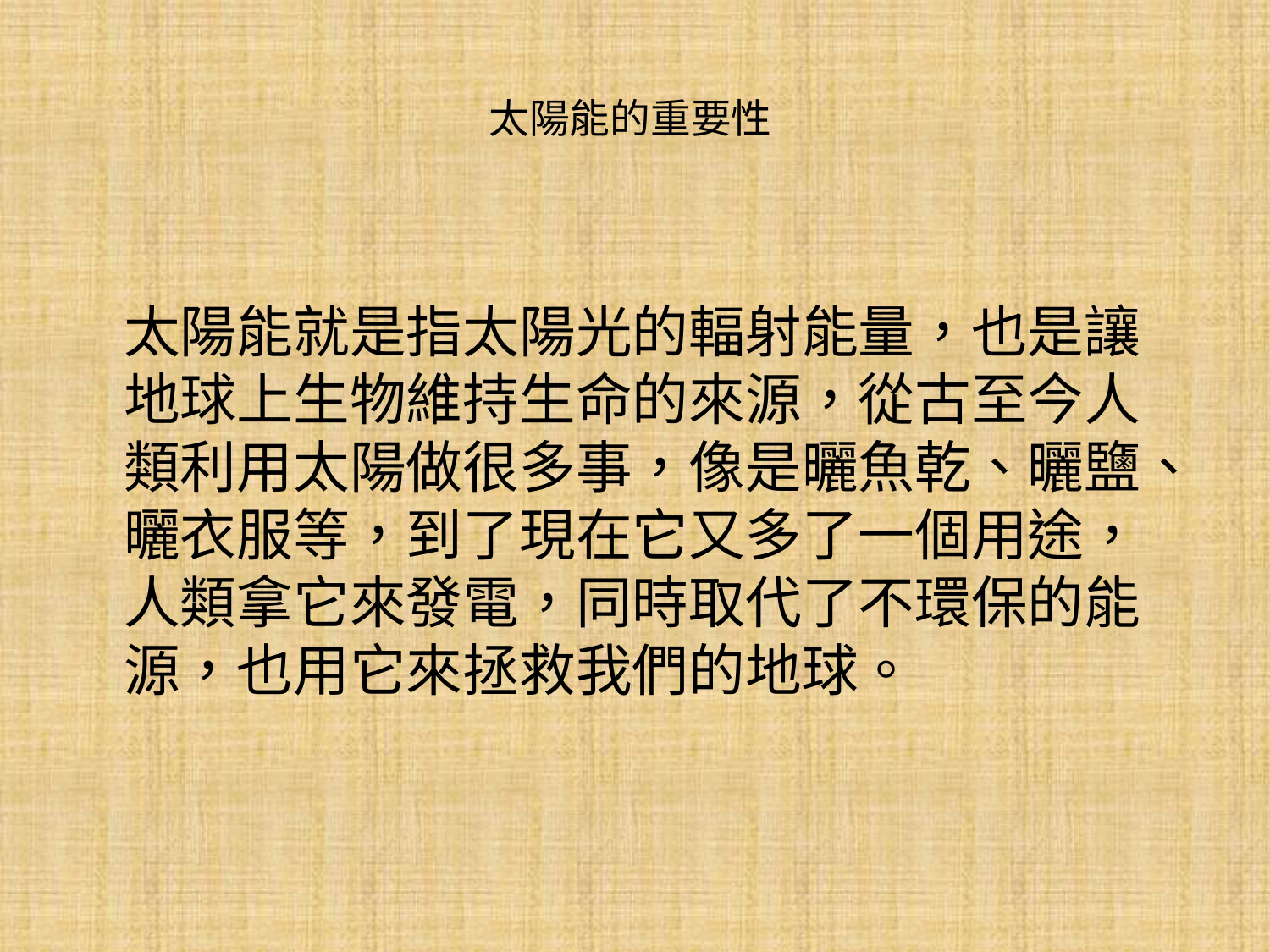

# 太陽能的重要性
太陽能就是指太陽光的輻射能量，也是讓地球上生物維持生命的來源，從古至今人類利用太陽做很多事，像是曬魚乾、曬鹽、曬衣服等，到了現在它又多了一個用途，人類拿它來發電，同時取代了不環保的能源，也用它來拯救我們的地球。